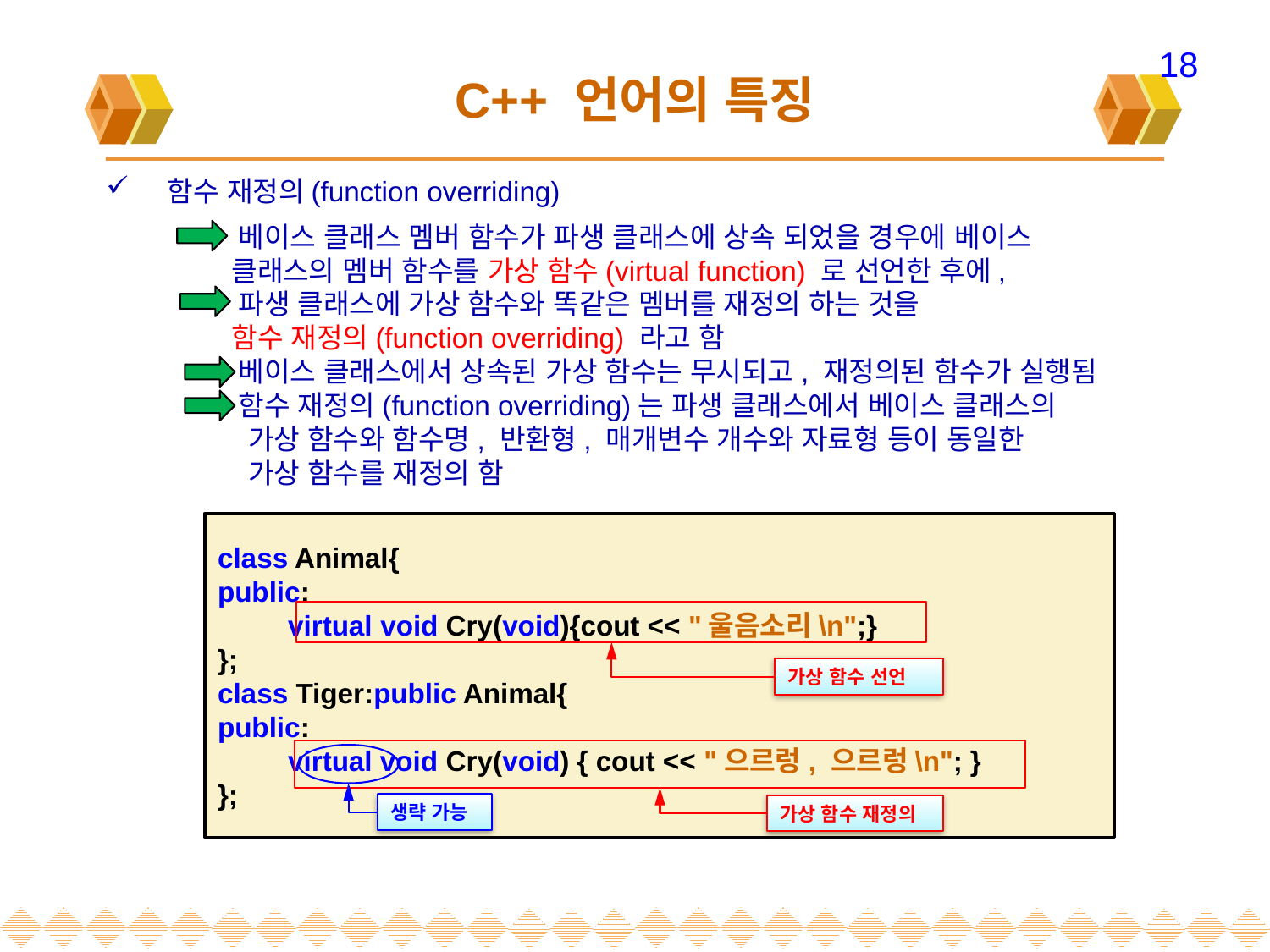

18
# C++ 언어의 특징
    함수 재정의(function overriding)
    베이스 클래스 멤버 함수가 파생 클래스에 상속 되었을 경우에 베이스
    클래스의 멤버 함수를 가상 함수(virtual function) 로 선언한 후에,
    파생 클래스에 가상 함수와 똑같은 멤버를 재정의 하는 것을
    함수 재정의(function overriding) 라고 함
    베이스 클래스에서 상속된 가상 함수는 무시되고, 재정의된 함수가 실행됨
    함수 재정의(function overriding)는 파생 클래스에서 베이스 클래스의
가상 함수와 함수명, 반환형, 매개변수 개수와 자료형 등이 동일한
가상 함수를 재정의 함

class Animal{
public:
         virtual void Cry(void){cout << "울음소리\n";}
};
class Tiger:public Animal{
public:
         virtual void Cry(void) { cout << "으르렁, 으르렁\n"; }
};

가상 함수 선언

생략 가능
가상 함수 재정의